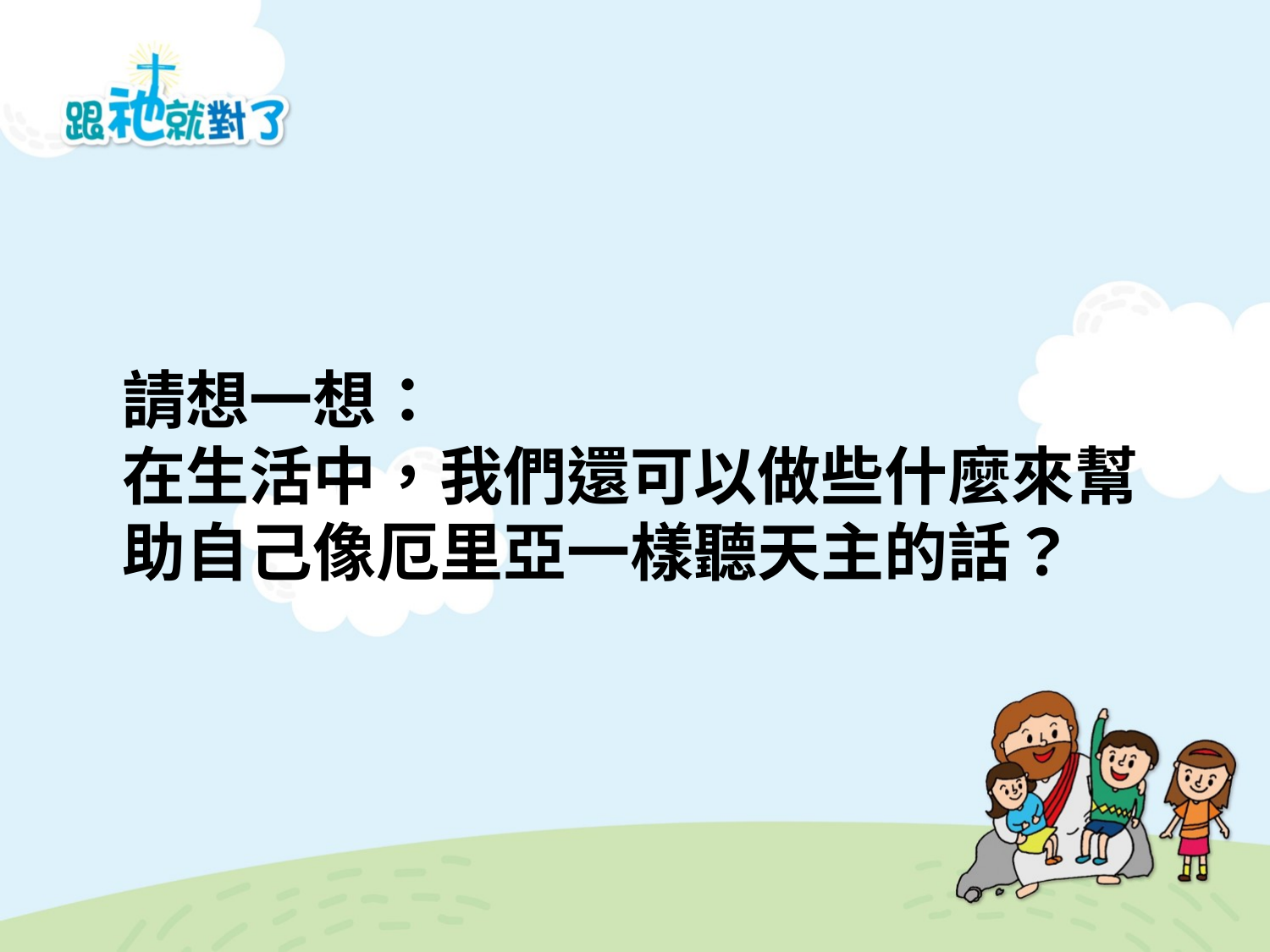

請想一想：
在生活中，我們還可以做些什麼來幫助自己像厄里亞一樣聽天主的話？